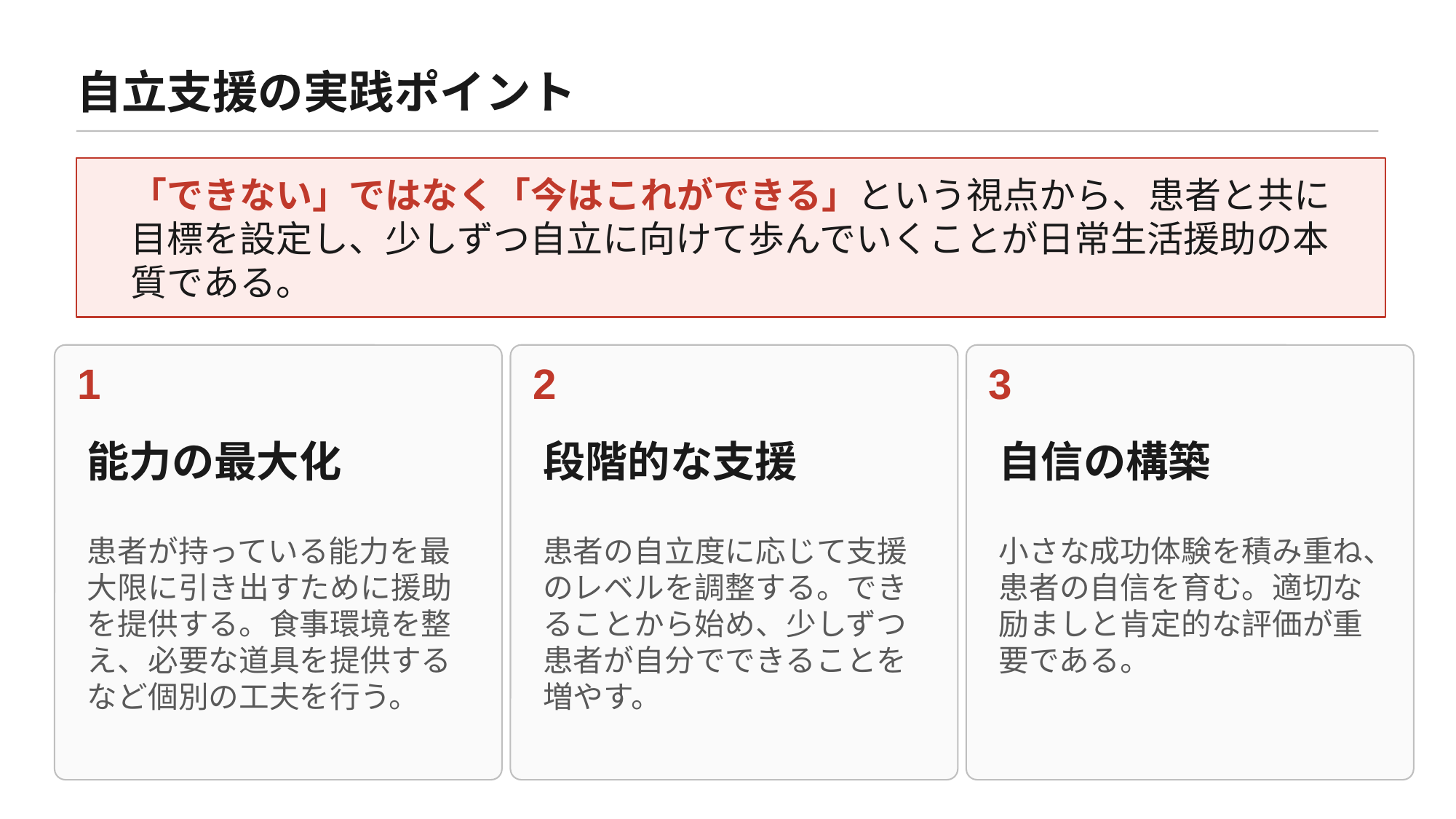

自立支援の実践ポイント

「できない」ではなく「今はこれができる」という視点から、患者と共に目標を設定し、少しずつ自立に向けて歩んでいくことが日常生活援助の本質である。
1

2

3

能力の最大化
段階的な支援
自信の構築
患者が持っている能力を最大限に引き出すために援助を提供する。食事環境を整え、必要な道具を提供するなど個別の工夫を行う。
患者の自立度に応じて支援のレベルを調整する。できることから始め、少しずつ患者が自分でできることを増やす。
小さな成功体験を積み重ね、患者の自信を育む。適切な励ましと肯定的な評価が重要である。